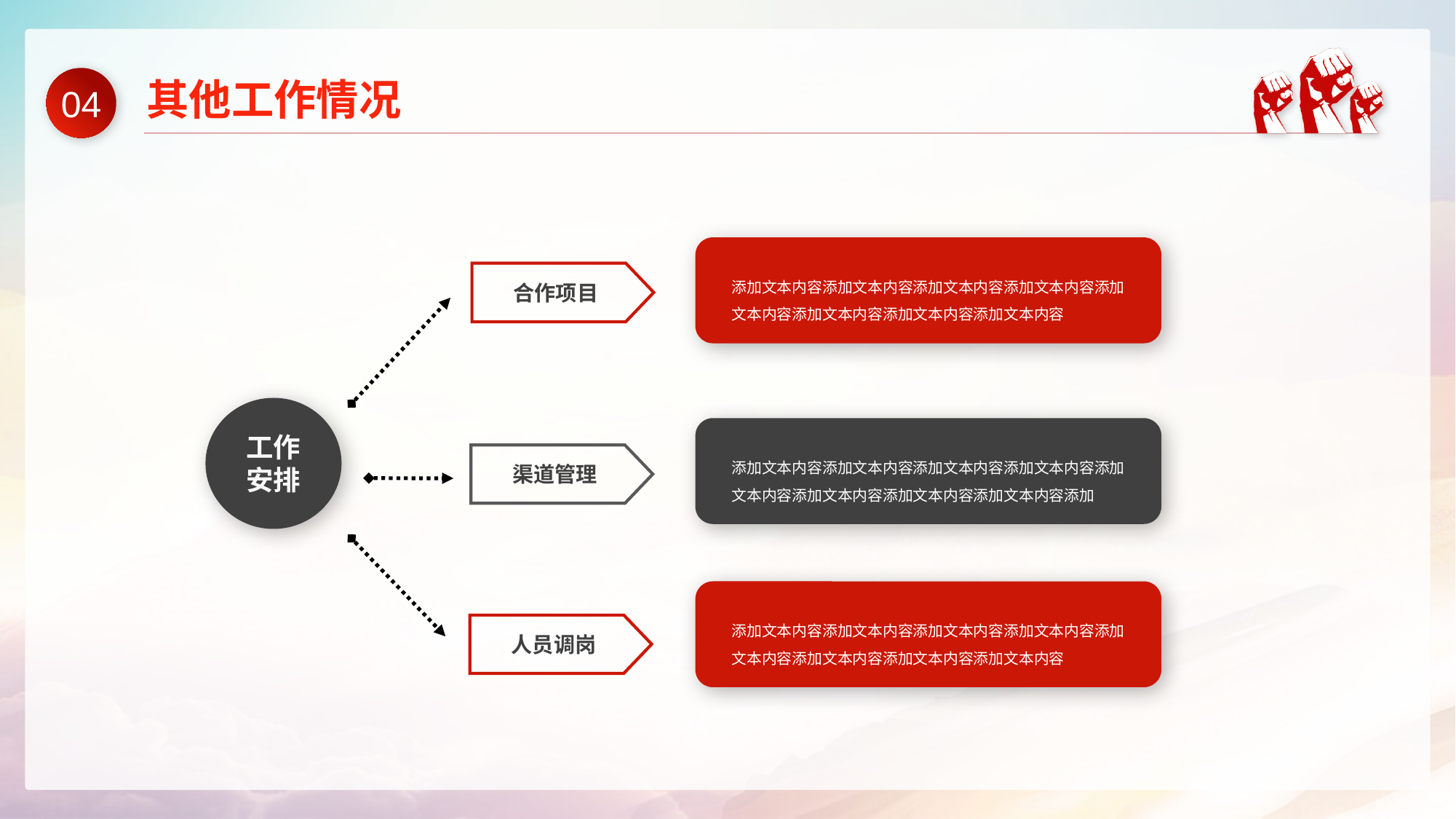

其他工作情况
04

合作项目
添加文本内容添加文本内容添加文本内容添加文本内容添加文本内容添加文本内容添加文本内容添加文本内容

工作安排

添加文本内容添加文本内容添加文本内容添加文本内容添加文本内容添加文本内容添加文本内容添加文本内容添加
渠道管理

添加文本内容添加文本内容添加文本内容添加文本内容添加文本内容添加文本内容添加文本内容添加文本内容
人员调岗